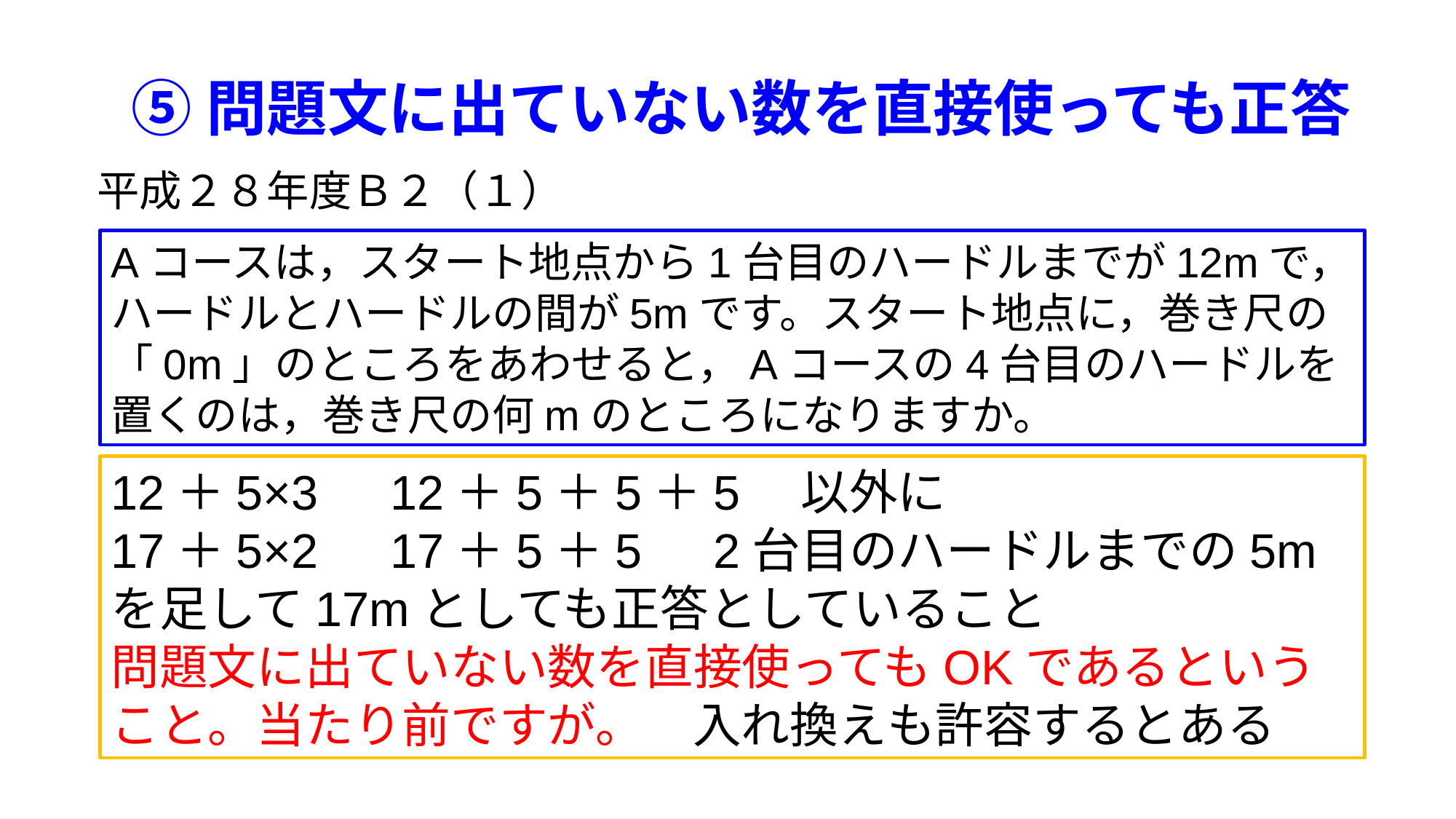

⑤問題文に出ていない数を直接使っても正答
平成２８年度Ｂ２（１）
Aコースは，スタート地点から1台目のハードルまでが12mで，ハードルとハードルの間が5mです。スタート地点に，巻き尺の「0m」のところをあわせると，Aコースの4台目のハードルを
置くのは，巻き尺の何mのところになりますか。
12＋5×3　12＋5＋5＋5　以外に
17＋5×2　17＋5＋5　2台目のハードルまでの5mを足して17mとしても正答としていること
問題文に出ていない数を直接使ってもOKであるということ。当たり前ですが。　入れ換えも許容するとある